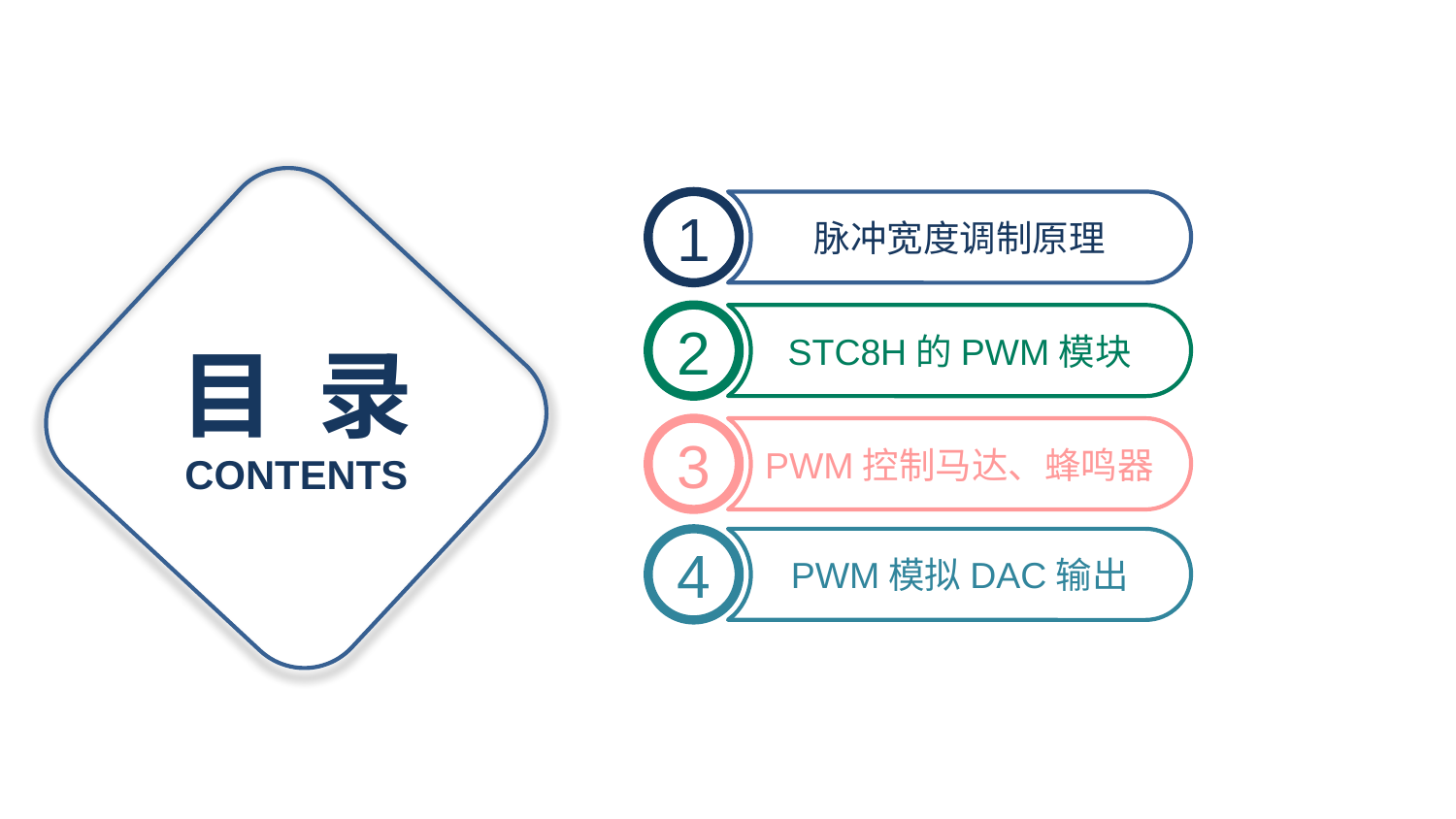

1
脉冲宽度调制原理

2
STC8H的PWM模块
目  录
3
PWM控制马达、蜂鸣器
CONTENTS
4
PWM模拟DAC输出